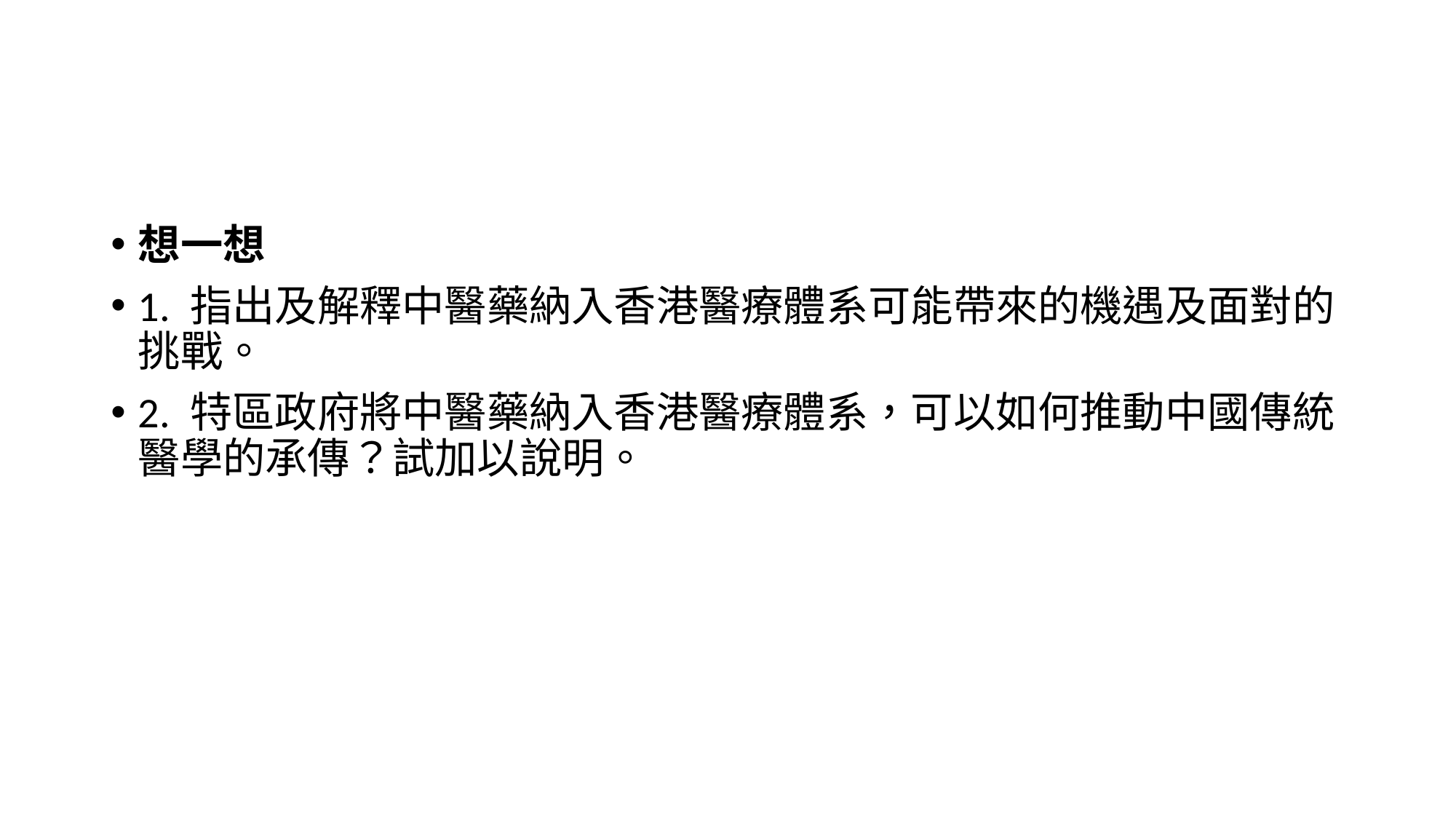

#
想一想
1. 指出及解釋中醫藥納入香港醫療體系可能帶來的機遇及面對的挑戰。
2. 特區政府將中醫藥納入香港醫療體系，可以如何推動中國傳統醫學的承傳？試加以說明。